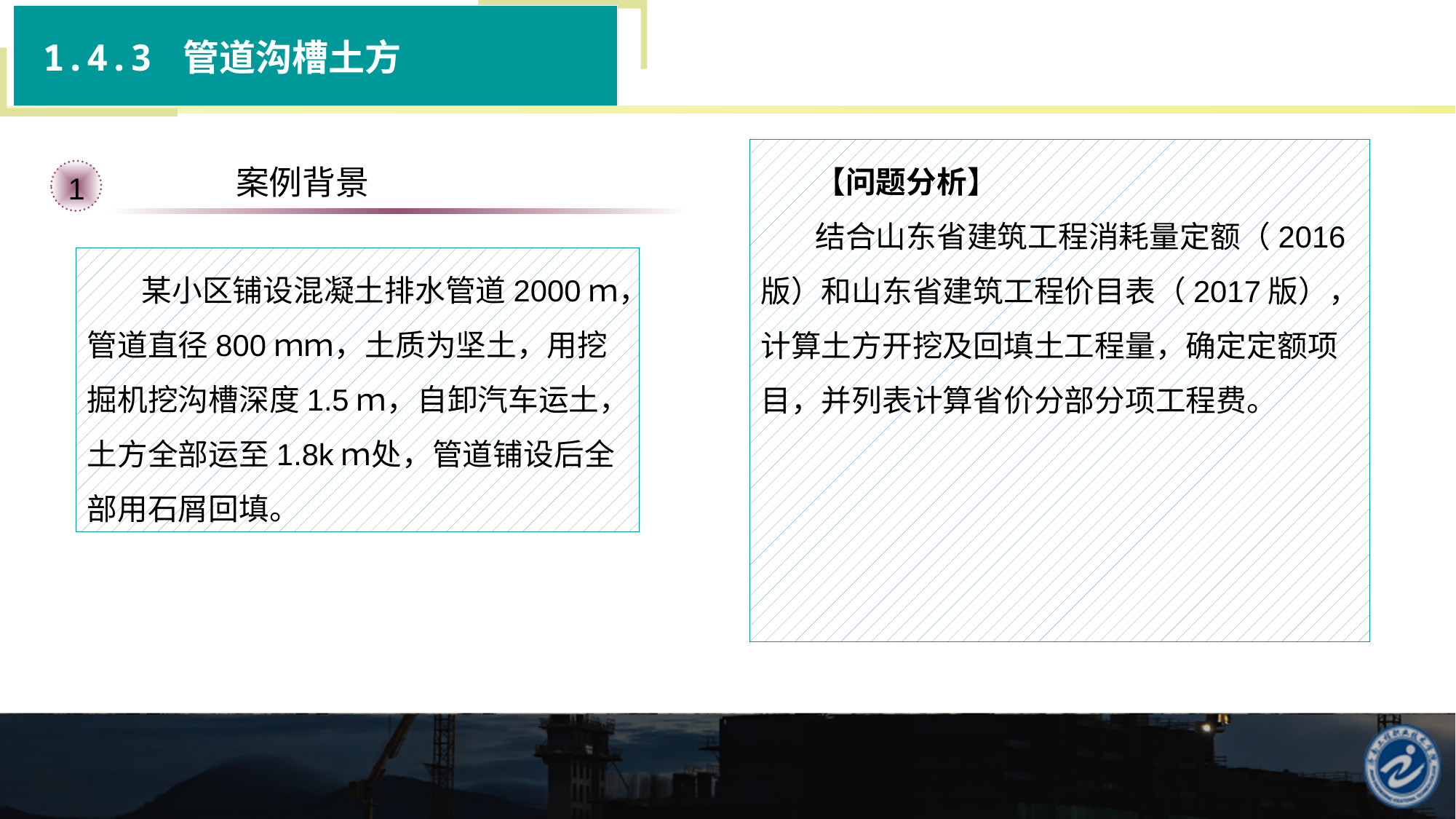

1.4.3 管道沟槽土方
【问题分析】
结合山东省建筑工程消耗量定额（2016版）和山东省建筑工程价目表（2017版），计算土方开挖及回填土工程量，确定定额项目，并列表计算省价分部分项工程费。

案例背景

1

某小区铺设混凝土排水管道2000ｍ，管道直径800ｍｍ，土质为坚土，用挖掘机挖沟槽深度1.5ｍ，自卸汽车运土，土方全部运至1.8kｍ处，管道铺设后全部用石屑回填。